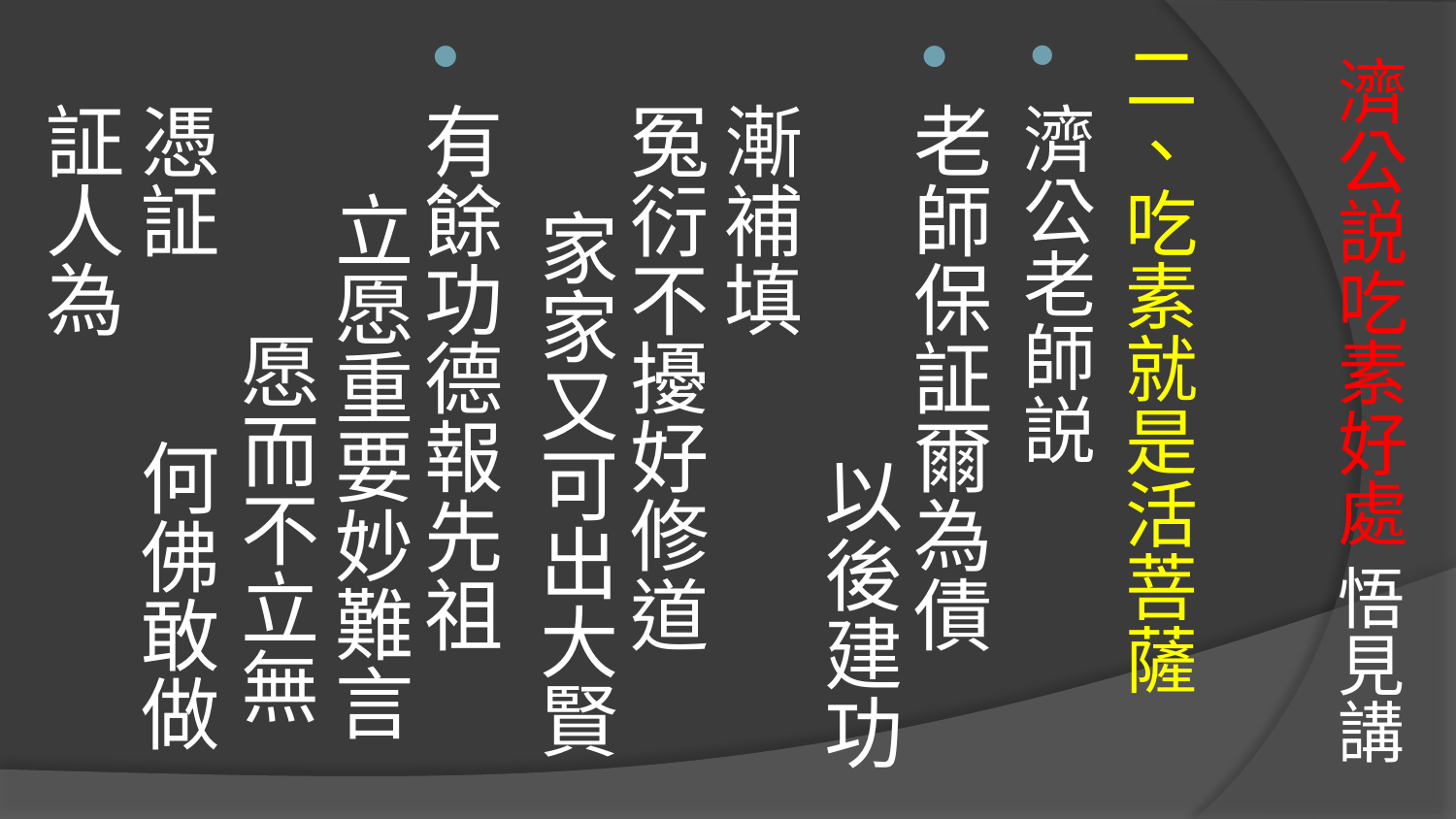

二、吃素就是活菩薩
濟公老師説
老師保証爾為債                            以後建功漸補填
冤衍不擾好修道              家家又可出大賢
有餘功德報先祖             立愿重要妙難言                愿而不立無憑証          何佛敢做証人為
# 濟公説吃素好處 悟見講